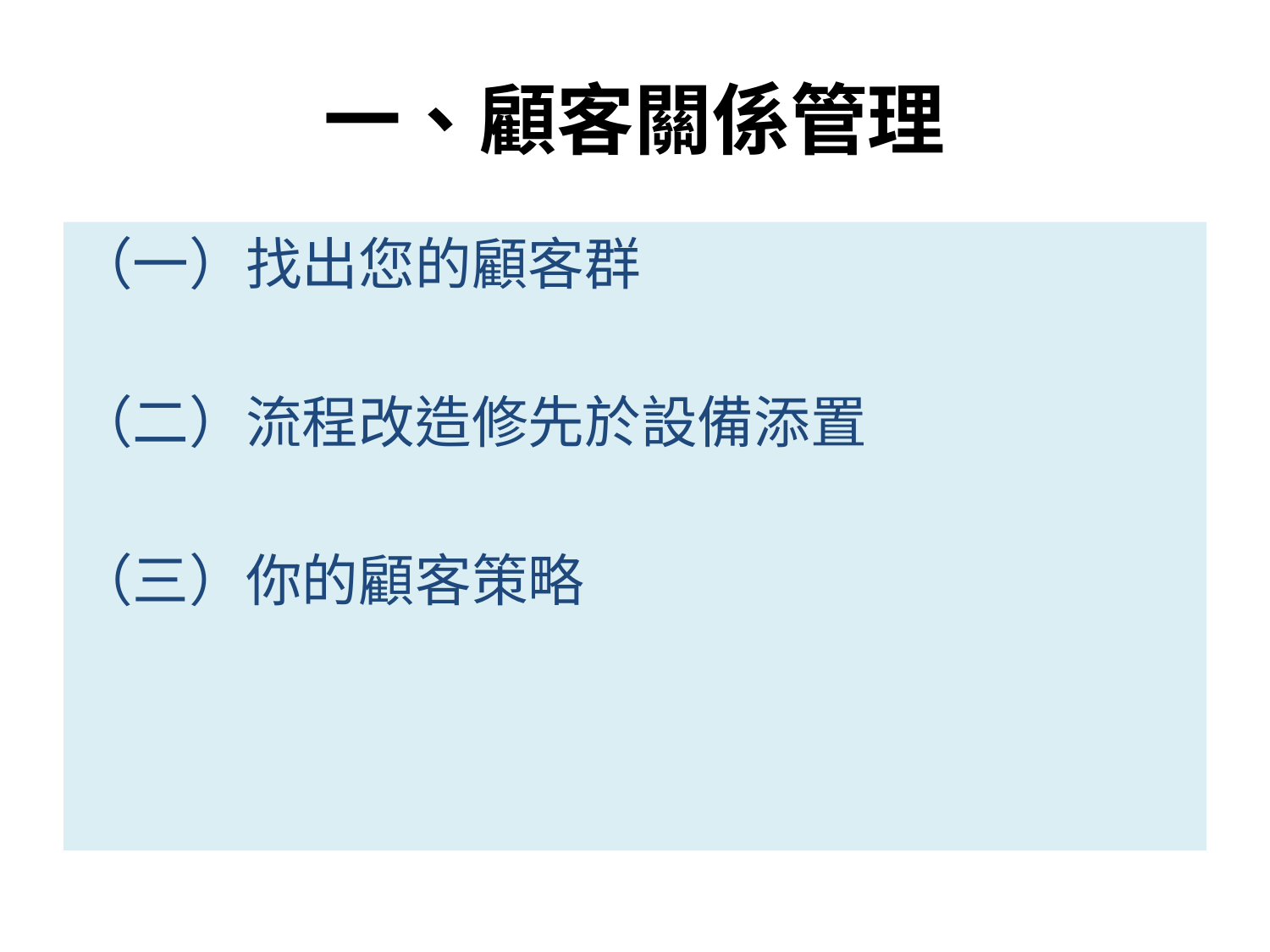

# 一、顧客關係管理
（一）找出您的顧客群

（二）流程改造修先於設備添置

（三）你的顧客策略